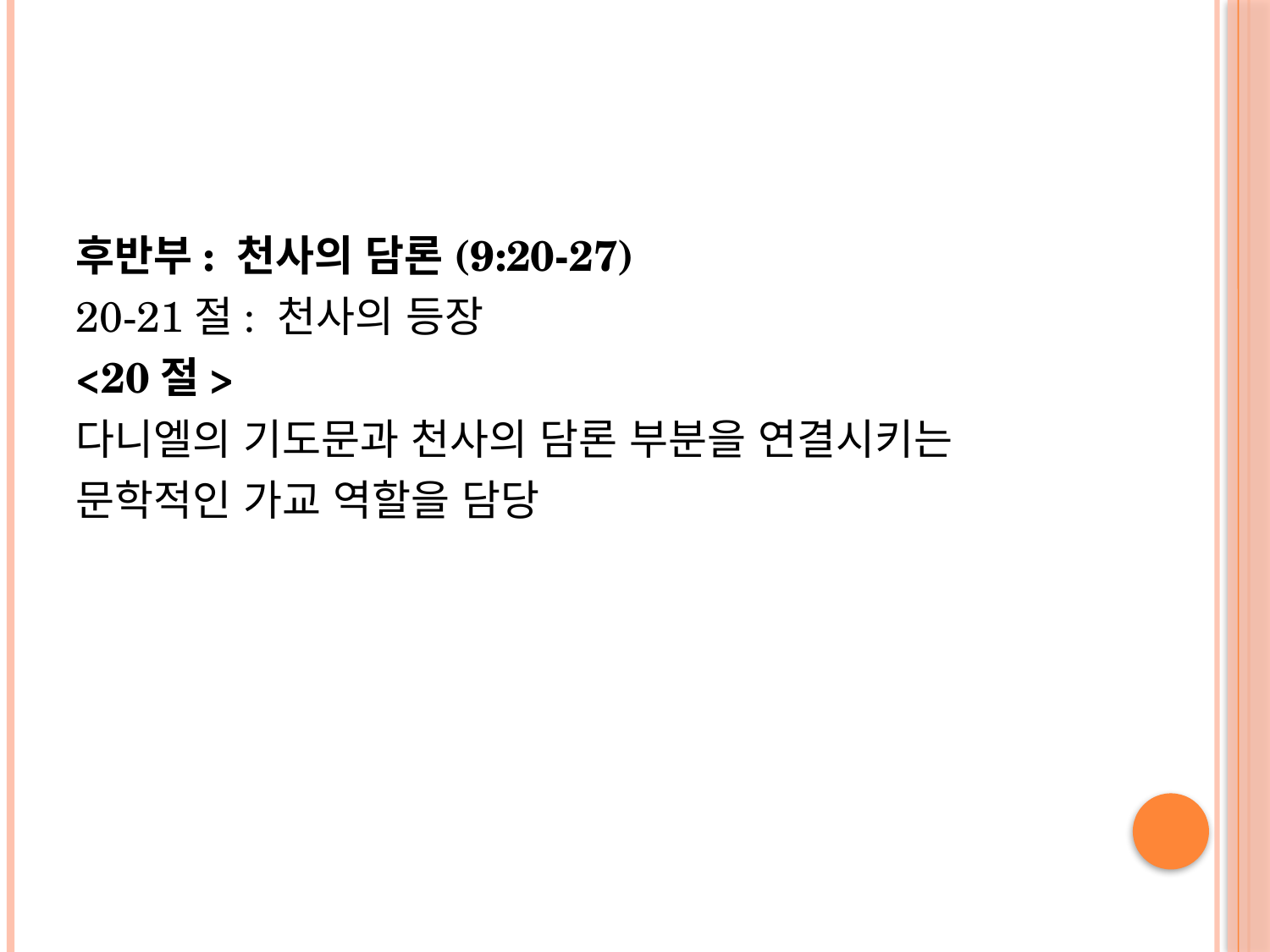

#
후반부: 천사의 담론(9:20-27)
20-21절: 천사의 등장
<20절>
다니엘의 기도문과 천사의 담론 부분을 연결시키는
문학적인 가교 역할을 담당